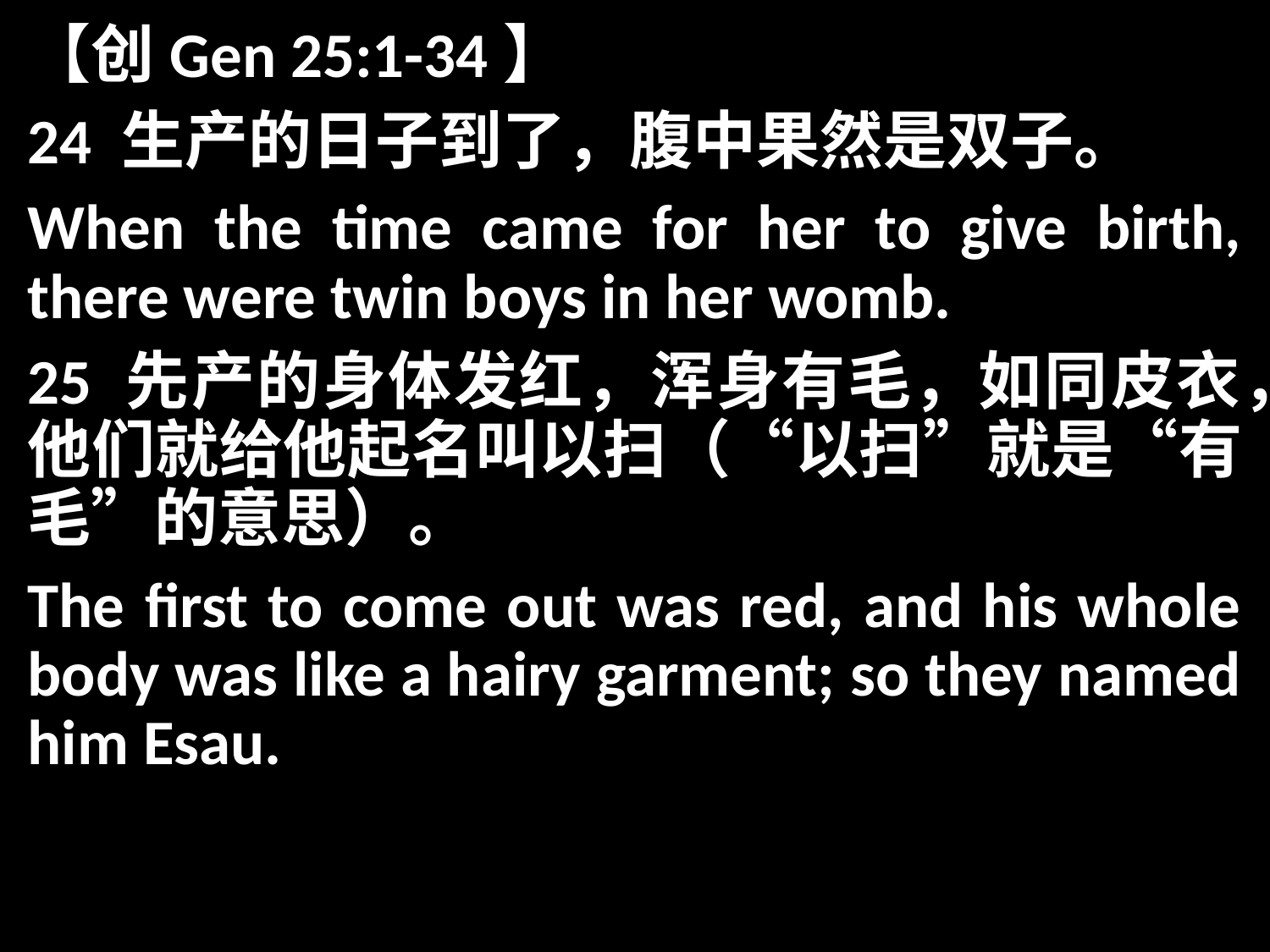

【创Gen 25:1-34】
24 生产的日子到了，腹中果然是双子。
When the time came for her to give birth, there were twin boys in her womb.
25 先产的身体发红，浑身有毛，如同皮衣，他们就给他起名叫以扫（“以扫”就是“有毛”的意思）。
The first to come out was red, and his whole body was like a hairy garment; so they named him Esau.